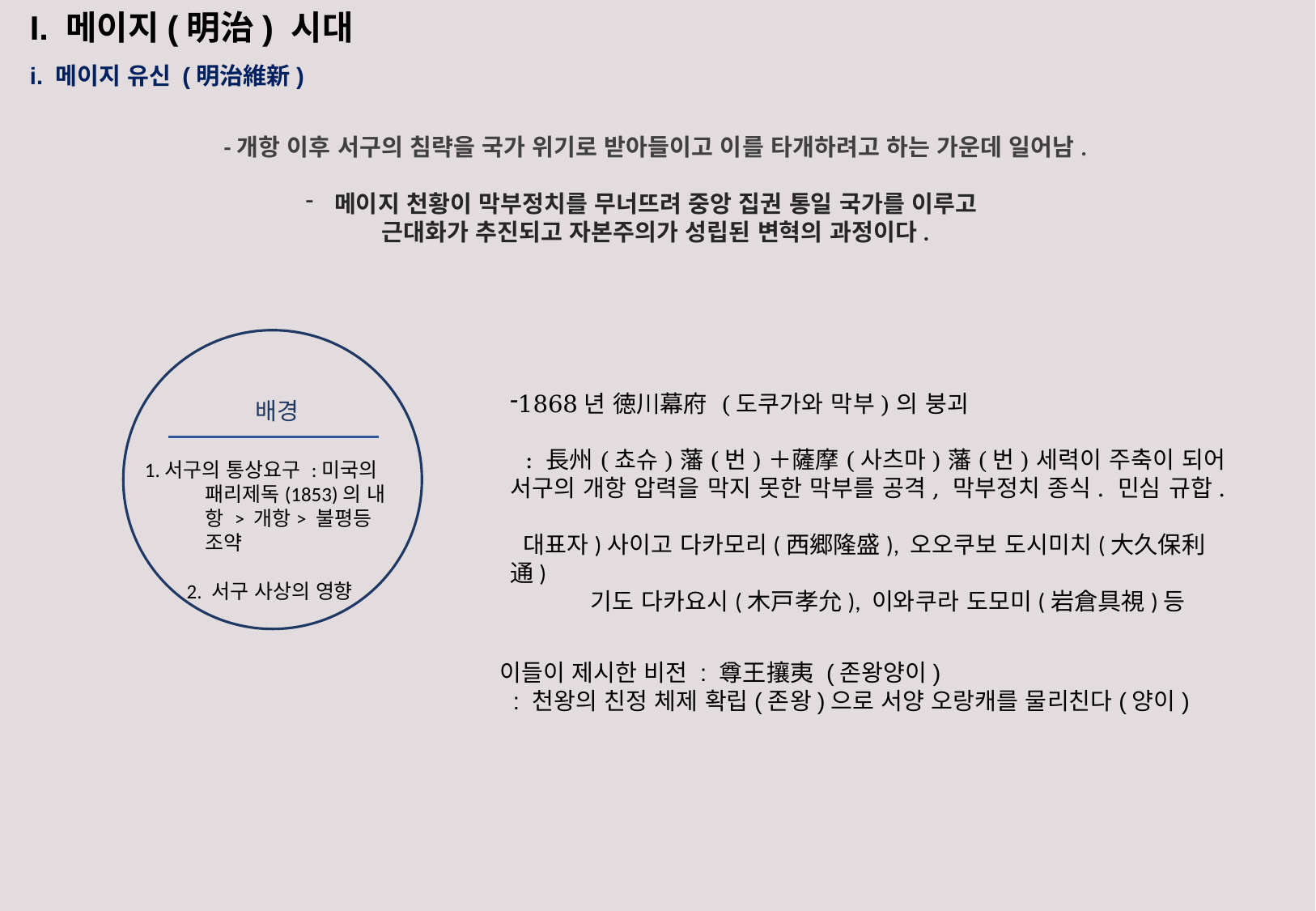

I. 메이지(明治) 시대
i. 메이지 유신 (明治維新)
-개항 이후 서구의 침략을 국가 위기로 받아들이고 이를 타개하려고 하는 가운데 일어남.

메이지 천황이 막부정치를 무너뜨려 중앙 집권 통일 국가를 이루고
근대화가 추진되고 자본주의가 성립된 변혁의 과정이다.

배경
1868년 徳川幕府 (도쿠가와 막부)의 붕괴

  : 長州(쵸슈)藩(번)＋薩摩(사츠마)藩(번)세력이 주축이 되어 서구의 개항 압력을 막지 못한 막부를 공격, 막부정치 종식. 민심 규합.

 대표자)사이고 다카모리(西郷隆盛), 오오쿠보 도시미치(大久保利通)
          기도 다카요시(木戸孝允), 이와쿠라 도모미(岩倉具視)등

1.서구의 통상요구 :미국의 패리제독(1853)의 내항 > 개항> 불평등 조약

         2. 서구 사상의 영향

이들이 제시한 비전 : 尊王攘夷 (존왕양이)
  : 천왕의 친정 체제 확립(존왕)으로 서양 오랑캐를 물리친다(양이)